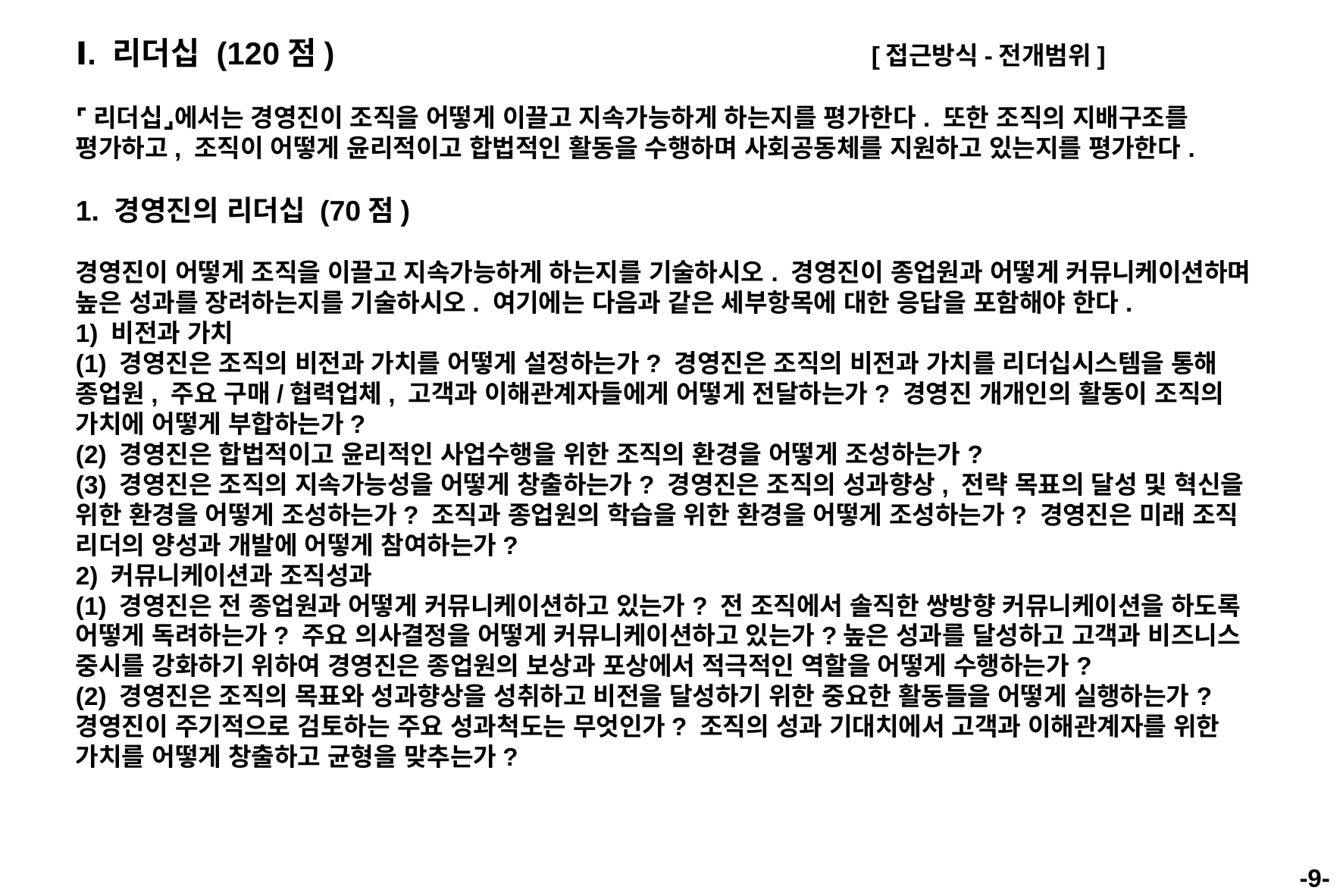

Ⅰ. 리더십 (120점) 					[접근방식-전개범위]

⌜리더십⌟에서는 경영진이 조직을 어떻게 이끌고 지속가능하게 하는지를 평가한다. 또한 조직의 지배구조를 평가하고, 조직이 어떻게 윤리적이고 합법적인 활동을 수행하며 사회공동체를 지원하고 있는지를 평가한다.

1. 경영진의 리더십 (70점)

경영진이 어떻게 조직을 이끌고 지속가능하게 하는지를 기술하시오. 경영진이 종업원과 어떻게 커뮤니케이션하며 높은 성과를 장려하는지를 기술하시오. 여기에는 다음과 같은 세부항목에 대한 응답을 포함해야 한다.
1) 비전과 가치
(1) 경영진은 조직의 비전과 가치를 어떻게 설정하는가? 경영진은 조직의 비전과 가치를 리더십시스템을 통해 종업원, 주요 구매/협력업체, 고객과 이해관계자들에게 어떻게 전달하는가? 경영진 개개인의 활동이 조직의 가치에 어떻게 부합하는가?
(2) 경영진은 합법적이고 윤리적인 사업수행을 위한 조직의 환경을 어떻게 조성하는가?
(3) 경영진은 조직의 지속가능성을 어떻게 창출하는가? 경영진은 조직의 성과향상, 전략 목표의 달성 및 혁신을 위한 환경을 어떻게 조성하는가? 조직과 종업원의 학습을 위한 환경을 어떻게 조성하는가? 경영진은 미래 조직 리더의 양성과 개발에 어떻게 참여하는가?
2) 커뮤니케이션과 조직성과
(1) 경영진은 전 종업원과 어떻게 커뮤니케이션하고 있는가? 전 조직에서 솔직한 쌍방향 커뮤니케이션을 하도록 어떻게 독려하는가? 주요 의사결정을 어떻게 커뮤니케이션하고 있는가?높은 성과를 달성하고 고객과 비즈니스 중시를 강화하기 위하여 경영진은 종업원의 보상과 포상에서 적극적인 역할을 어떻게 수행하는가?
(2) 경영진은 조직의 목표와 성과향상을 성취하고 비전을 달성하기 위한 중요한 활동들을 어떻게 실행하는가? 경영진이 주기적으로 검토하는 주요 성과척도는 무엇인가? 조직의 성과 기대치에서 고객과 이해관계자를 위한 가치를 어떻게 창출하고 균형을 맞추는가?
-9-